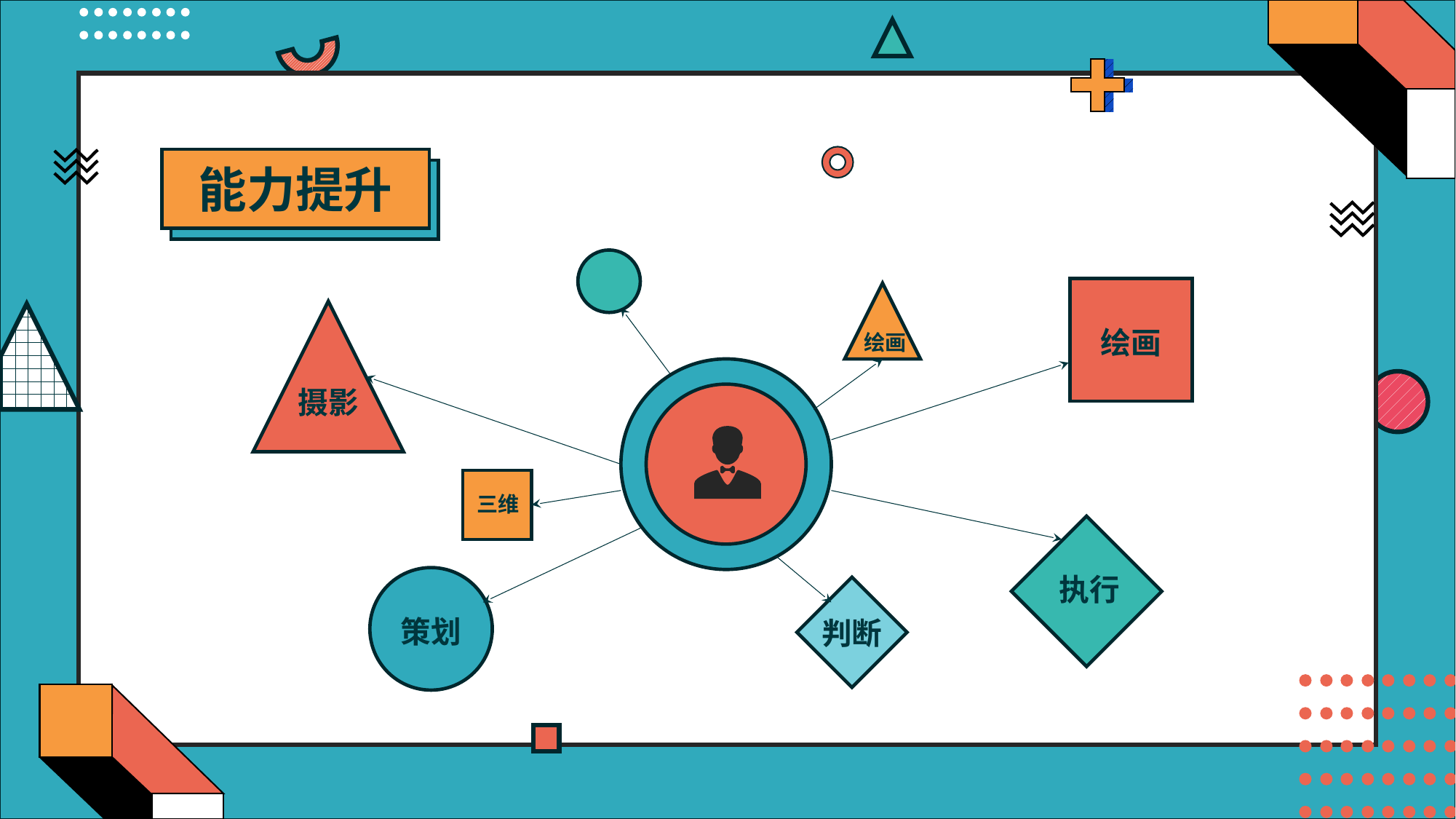

能力提升

绘画
绘画

摄影

三维

执行

策划
判断